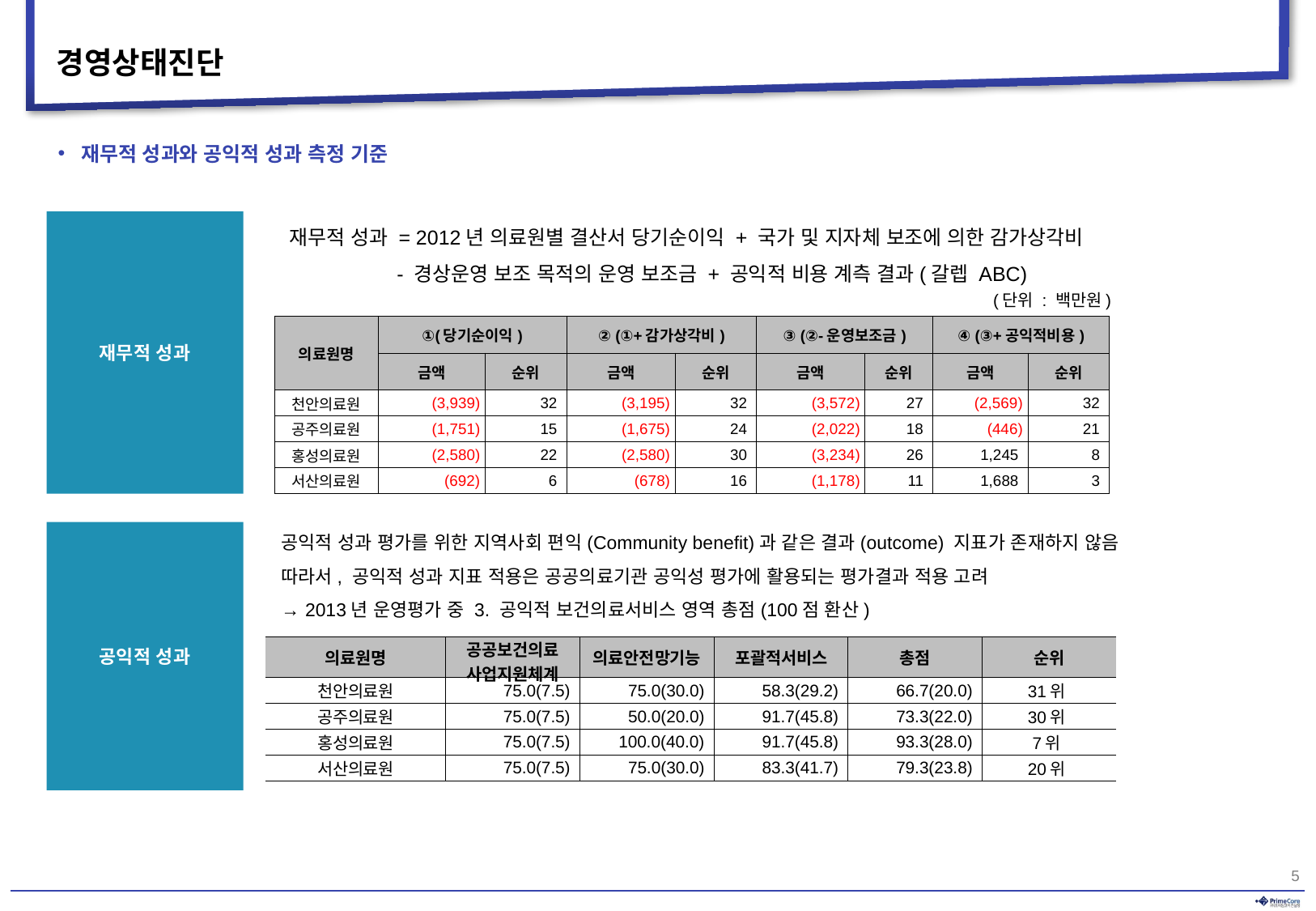

# 경영상태진단
재무적 성과와 공익적 성과 측정 기준
재무적 성과 = 2012년 의료원별 결산서 당기순이익 + 국가 및 지자체 보조에 의한 감가상각비
                   - 경상운영 보조 목적의 운영 보조금 + 공익적 비용 계측 결과(갈렙 ABC)
재무적 성과
(단위 : 백만원)
| 의료원명 | ①(당기순이익) |  | ② (①+감가상각비) |  | ③ (②-운영보조금) |  | ④ (③+공익적비용) |  |
| --- | --- | --- | --- | --- | --- | --- | --- | --- |
|  | 금액 | 순위 | 금액 | 순위 | 금액 | 순위 | 금액 | 순위 |
| 천안의료원 | (3,939) | 32 | (3,195) | 32 | (3,572) | 27 | (2,569) | 32 |
| 공주의료원 | (1,751) | 15 | (1,675) | 24 | (2,022) | 18 | (446) | 21 |
| 홍성의료원 | (2,580) | 22 | (2,580) | 30 | (3,234) | 26 | 1,245 | 8 |
| 서산의료원 | (692) | 6 | (678) | 16 | (1,178) | 11 | 1,688 | 3 |
공익적 성과 평가를 위한 지역사회 편익(Community benefit)과 같은 결과(outcome) 지표가 존재하지 않음
따라서, 공익적 성과 지표 적용은 공공의료기관 공익성 평가에 활용되는 평가결과 적용 고려
→ 2013년 운영평가 중 3. 공익적 보건의료서비스 영역 총점(100점 환산)
공익적 성과
| 의료원명 | 공공보건의료 사업지원체계 | 의료안전망기능 | 포괄적서비스 | 총점 | 순위 |
| --- | --- | --- | --- | --- | --- |
| 천안의료원 | 75.0(7.5) | 75.0(30.0) | 58.3(29.2) | 66.7(20.0) | 31위 |
| 공주의료원 | 75.0(7.5) | 50.0(20.0) | 91.7(45.8) | 73.3(22.0) | 30위 |
| 홍성의료원 | 75.0(7.5) | 100.0(40.0) | 91.7(45.8) | 93.3(28.0) | 7위 |
| 서산의료원 | 75.0(7.5) | 75.0(30.0) | 83.3(41.7) | 79.3(23.8) | 20위 |